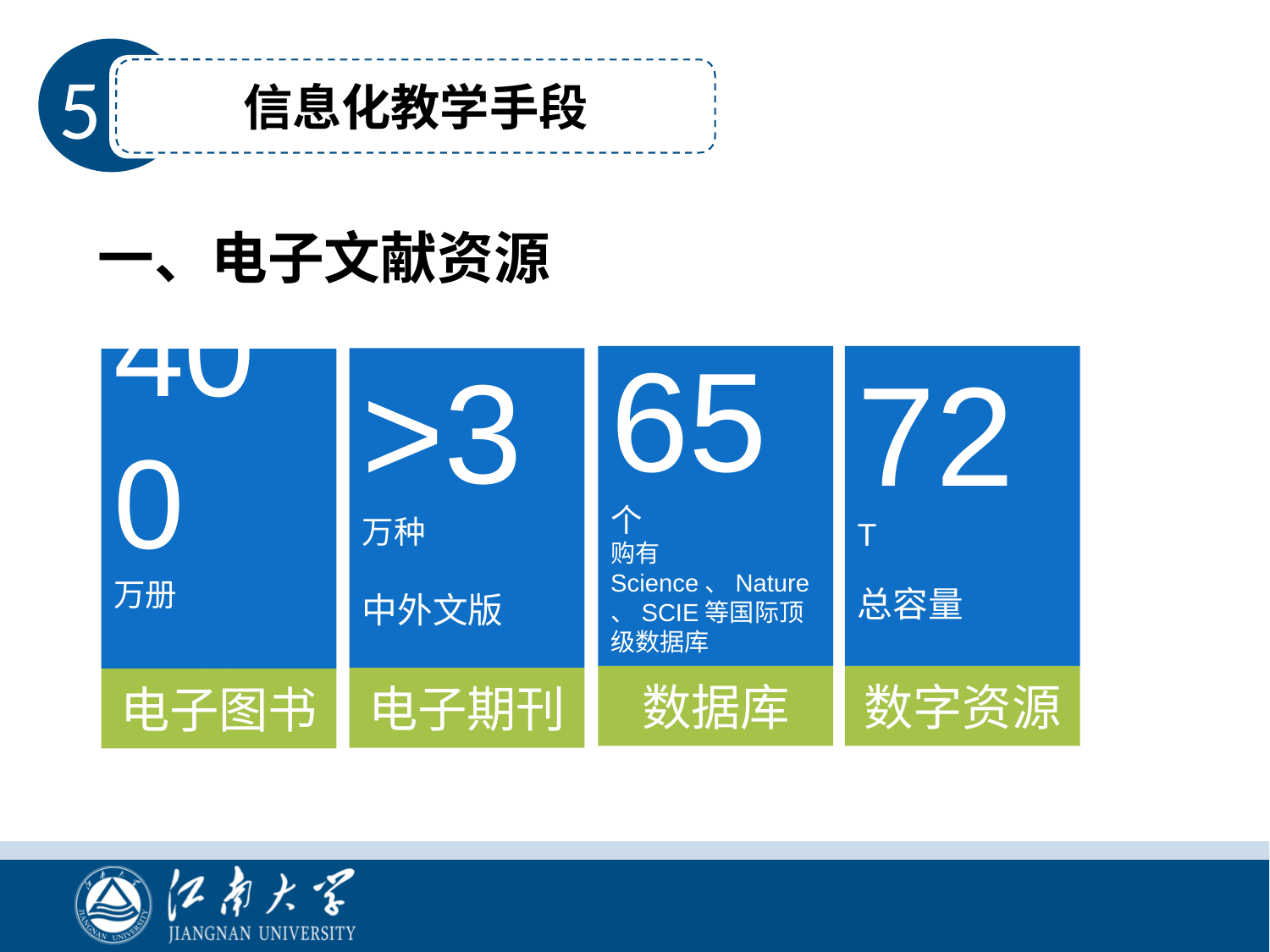

信息化教学手段

5
一、电子文献资源
65
个
购有Science、Nature、SCIE等国际顶级数据库

数据库
72
T

总容量

数字资源
>3
万种

中外文版

电子期刊
400
万册

中外文版

电子图书